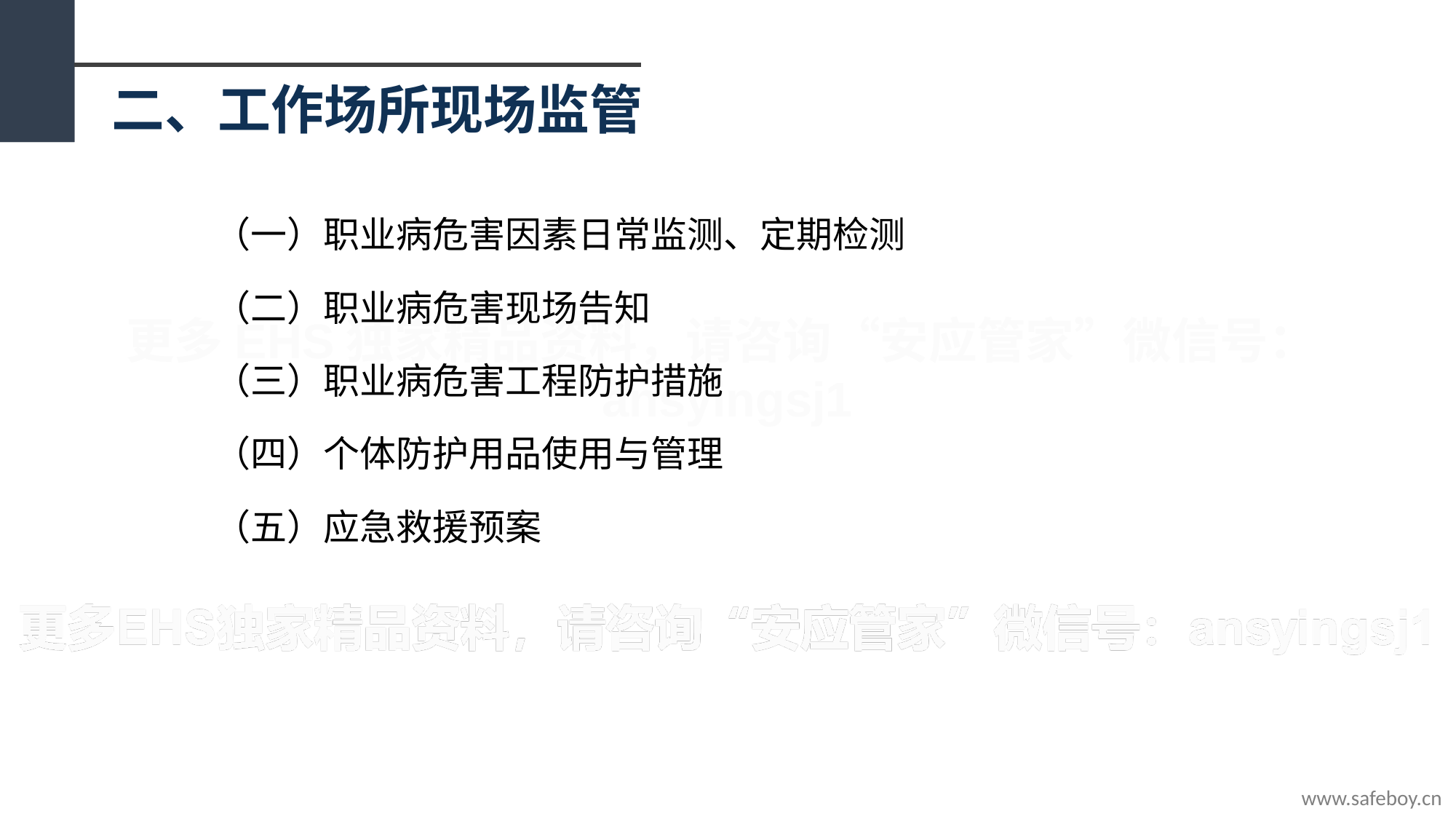

二、工作场所现场监管
（一）职业病危害因素日常监测、定期检测
（二）职业病危害现场告知
（三）职业病危害工程防护措施
（四）个体防护用品使用与管理
（五）应急救援预案